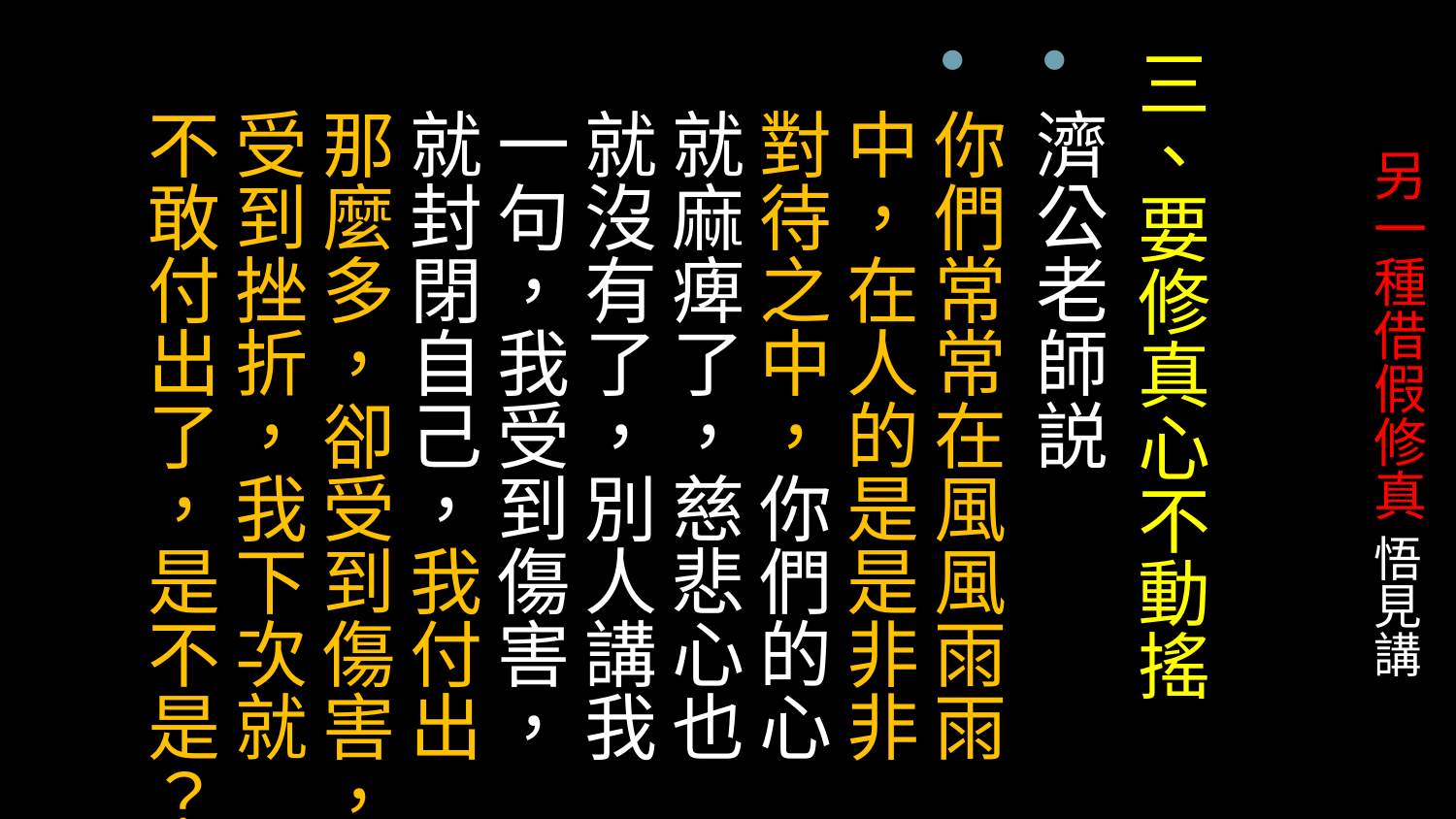

三、要修真心不動搖
濟公老師説
你們常常在風風雨雨中，在人的是是非非對待之中，你們的心就麻痺了，慈悲心也就沒有了，別人講我一句，我受到傷害，就封閉自己，我付出那麼多，卻受到傷害，受到挫折，我下次就不敢付出了，是不是？

# 另一種借假修真 悟見講